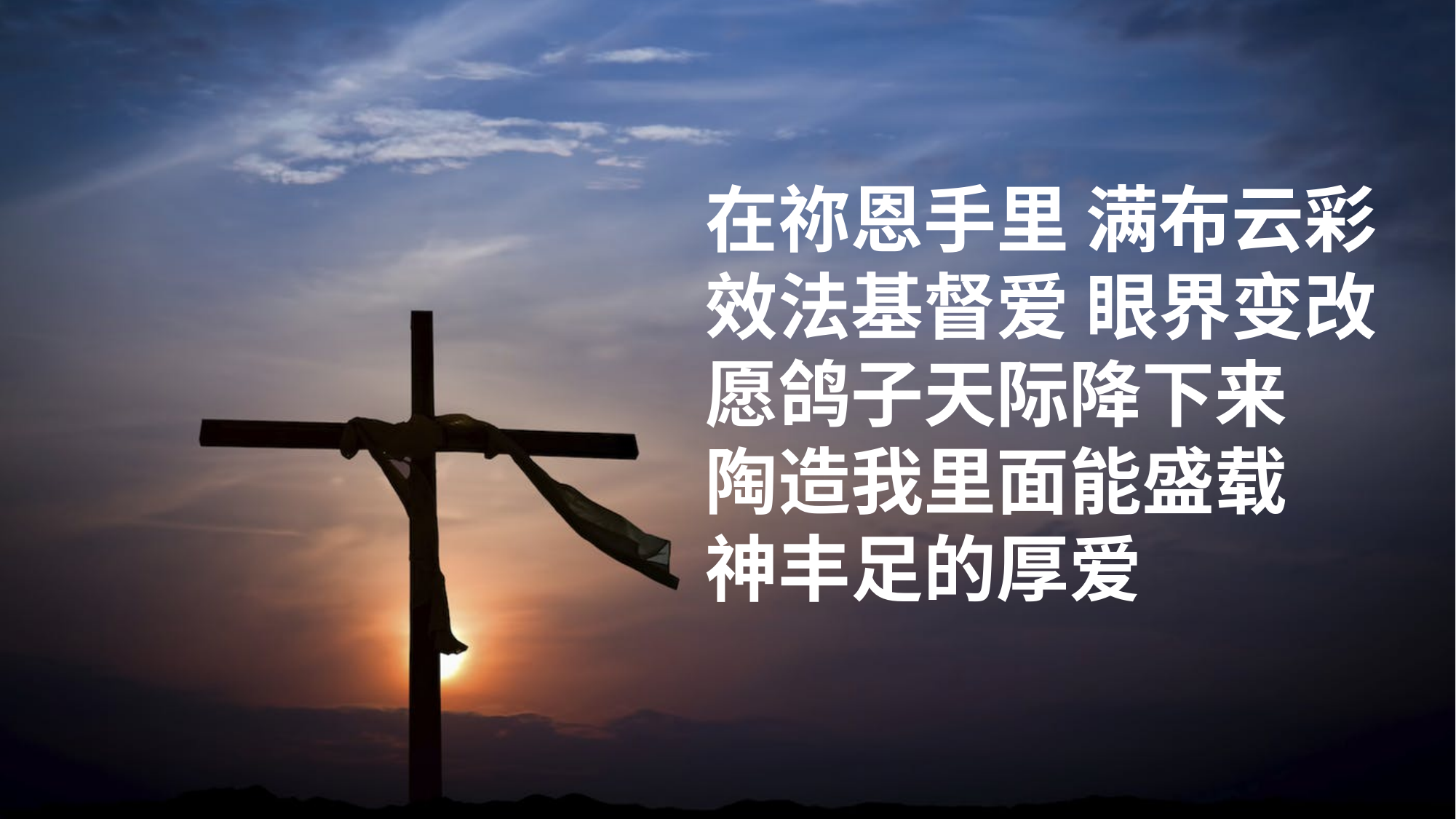

在祢恩手里 满布云彩
效法基督爱 眼界变改
愿鸽子天际降下来
陶造我里面能盛载
神丰足的厚爱